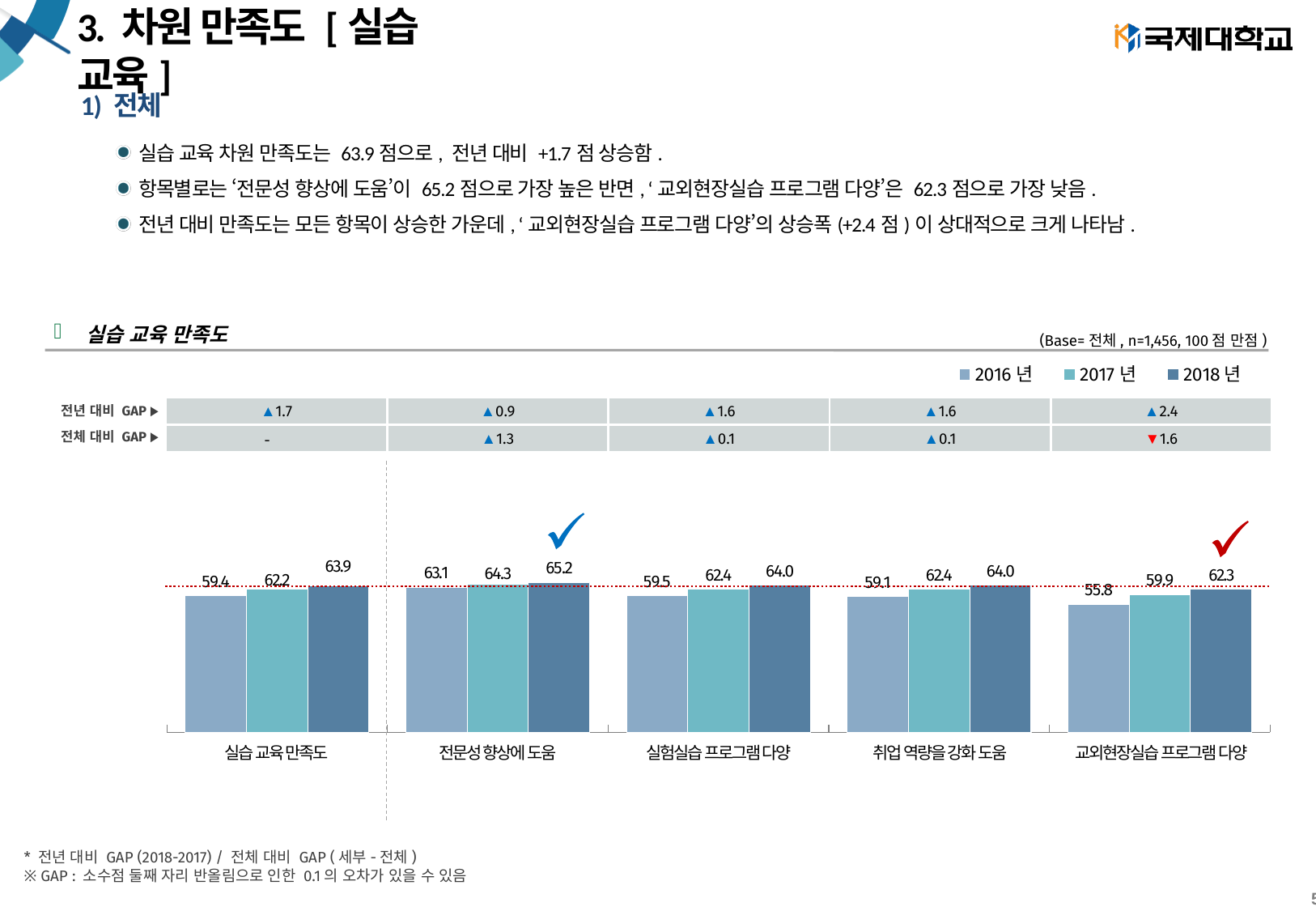

# 3. 차원 만족도 [실습 교육]
1) 전체
실습 교육 차원 만족도는 63.9점으로, 전년 대비 +1.7점 상승함.
항목별로는 ‘전문성 향상에 도움’이 65.2점으로 가장 높은 반면, ‘교외현장실습 프로그램 다양’은 62.3점으로 가장 낮음.
전년 대비 만족도는 모든 항목이 상승한 가운데, ‘교외현장실습 프로그램 다양’의 상승폭(+2.4점)이 상대적으로 크게 나타남.
실습 교육 만족도
(Base=전체, n=1,456, 100점 만점)

### Chart

| Category | 2016년 | 2017년 | 2018년 |
|---|---|---|---|
| ● 실습 교육 만족도 | 59.38489375848032 | 62.24934331093465 | 63.90900383152133 |
| 전문성 향상에 도움 | 63.09362401628224 | 64.3270616982283 | 65.24137931043452 |
| 실험실습 프로그램 다양 | 59.54319280868382 | 62.360843005497756 | 64.00000000015176 |
| 취업 역량을 강화 도움 | 59.148549864130395 | 62.374296205630216 | 64.04416839209802 |
| 교외현장실습 프로그램 다양 | 55.842391440217376 | 59.929235474005985 | 62.33885819527626 |
| ▲1.7 | ▲0.9 | ▲1.6 | ▲1.6 | ▲2.4 |
| --- | --- | --- | --- | --- |
| - | ▲1.3 | ▲0.1 | ▲0.1 | ▼1.6 |
전년 대비 GAP ▶
전체 대비 GAP ▶

| 실습 교육 만족도 | 전문성 향상에 도움 | 실험실습 프로그램 다양 | 취업 역량을 강화 도움 | 교외현장실습 프로그램 다양 |
| --- | --- | --- | --- | --- |
* 전년 대비 GAP (2018-2017) / 전체 대비 GAP (세부-전체)
※ GAP : 소수점 둘째 자리 반올림으로 인한 0.1의 오차가 있을 수 있음